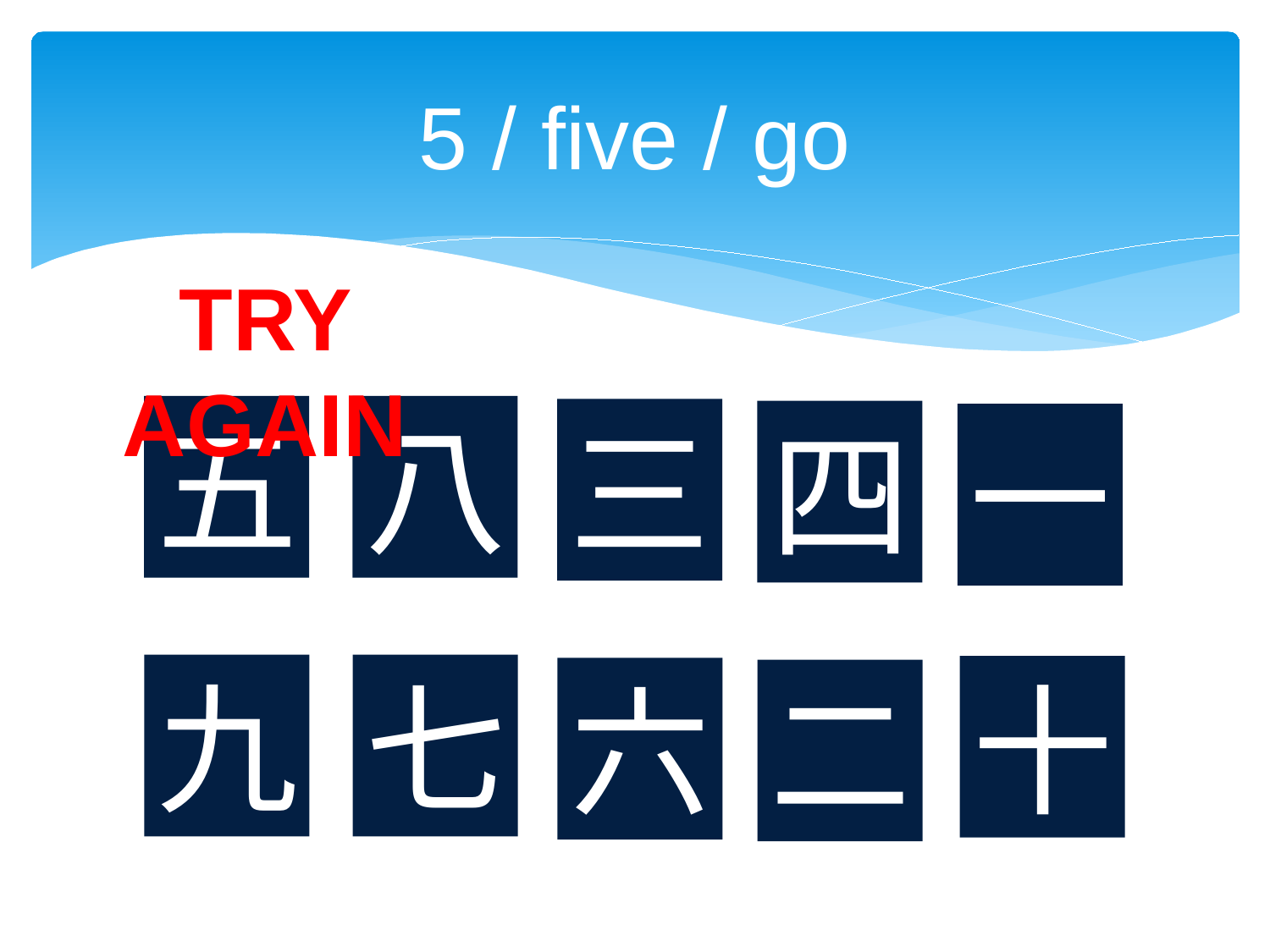

# 5 / five / go
TRY AGAIN
八
五
三
四
一
七
九
十
六
二